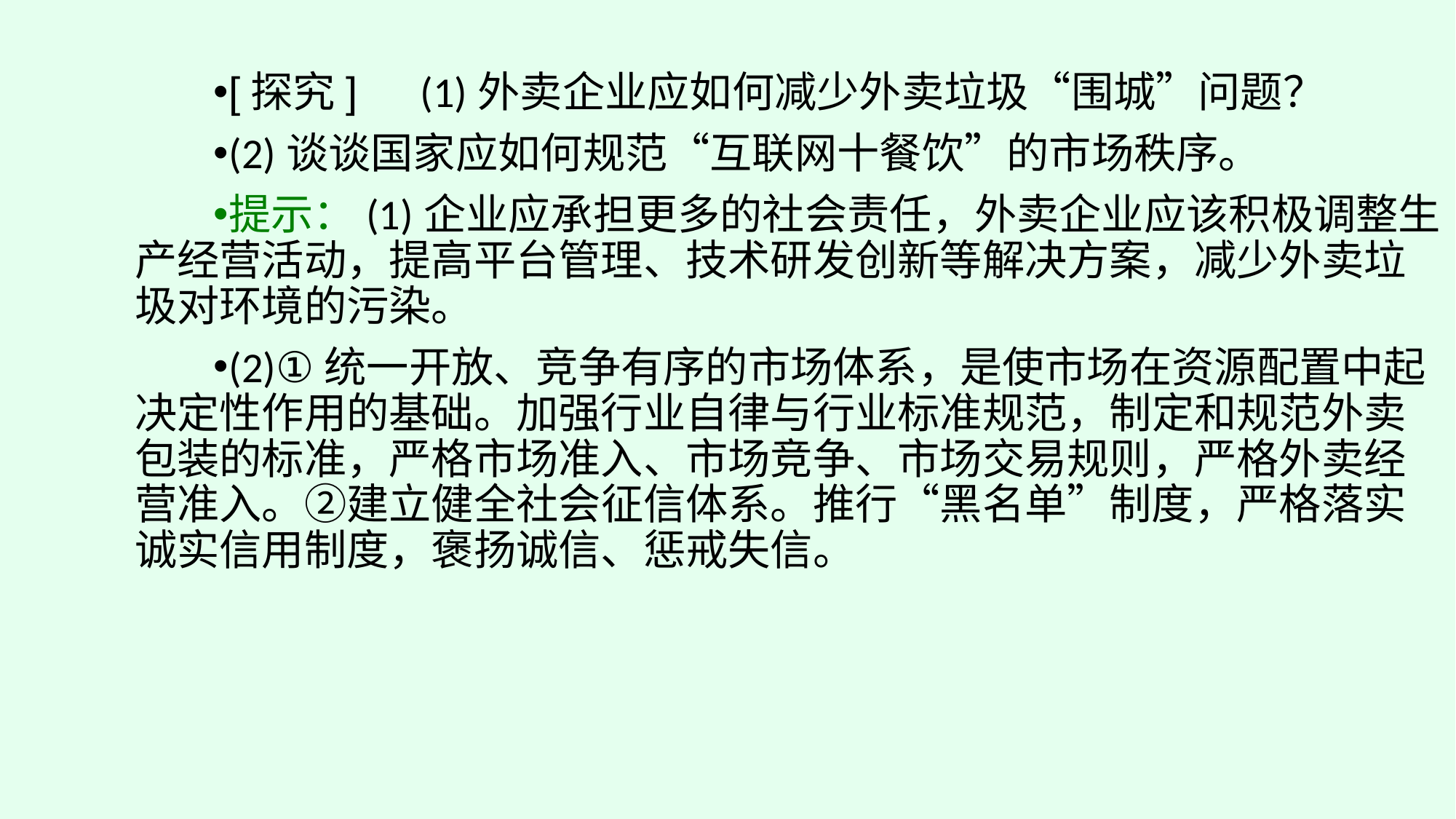

[探究]　(1)外卖企业应如何减少外卖垃圾“围城”问题？
(2)谈谈国家应如何规范“互联网十餐饮”的市场秩序。
提示：(1)企业应承担更多的社会责任，外卖企业应该积极调整生产经营活动，提高平台管理、技术研发创新等解决方案，减少外卖垃圾对环境的污染。
(2)①统一开放、竞争有序的市场体系，是使市场在资源配置中起决定性作用的基础。加强行业自律与行业标准规范，制定和规范外卖包装的标准，严格市场准入、市场竞争、市场交易规则，严格外卖经营准入。②建立健全社会征信体系。推行“黑名单”制度，严格落实诚实信用制度，褒扬诚信、惩戒失信。